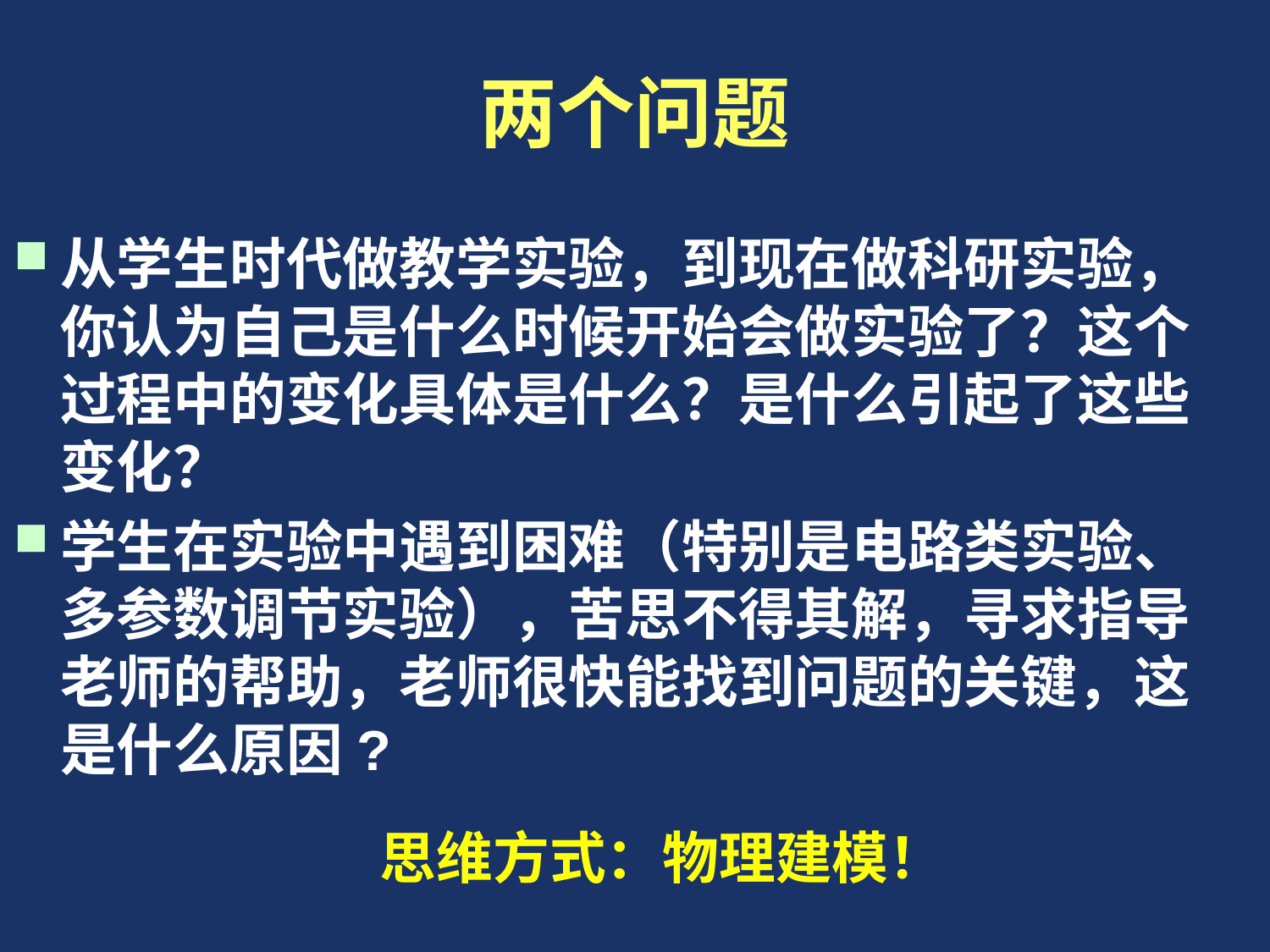

# 两个问题
从学生时代做教学实验，到现在做科研实验，你认为自己是什么时候开始会做实验了？这个过程中的变化具体是什么？是什么引起了这些变化？
学生在实验中遇到困难（特别是电路类实验、多参数调节实验），苦思不得其解，寻求指导老师的帮助，老师很快能找到问题的关键，这是什么原因?

思维方式：物理建模！